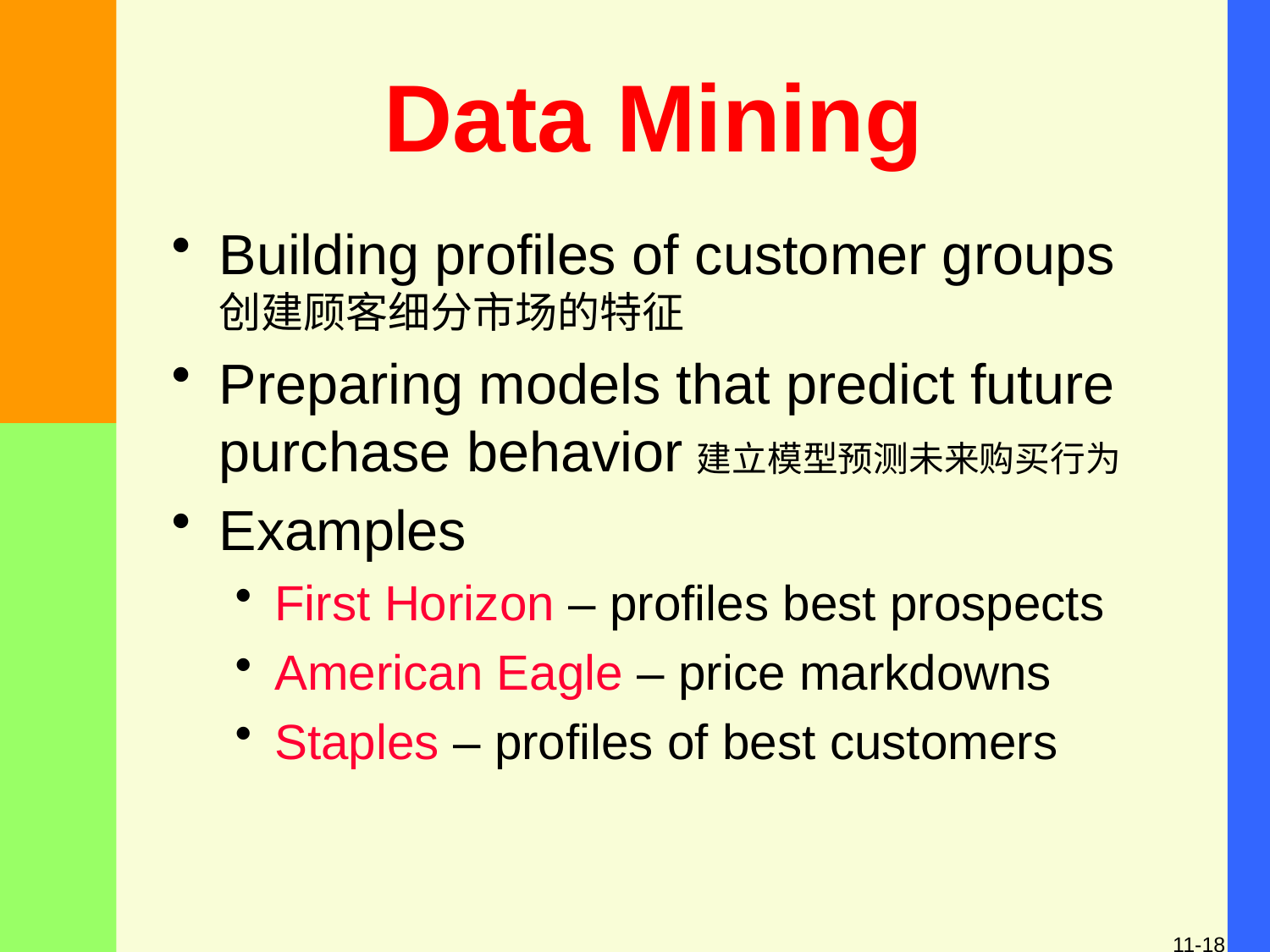

# Data Mining
Building profiles of customer groups创建顾客细分市场的特征
Preparing models that predict future purchase behavior建立模型预测未来购买行为
Examples
First Horizon – profiles best prospects
American Eagle – price markdowns
Staples – profiles of best customers

11-18